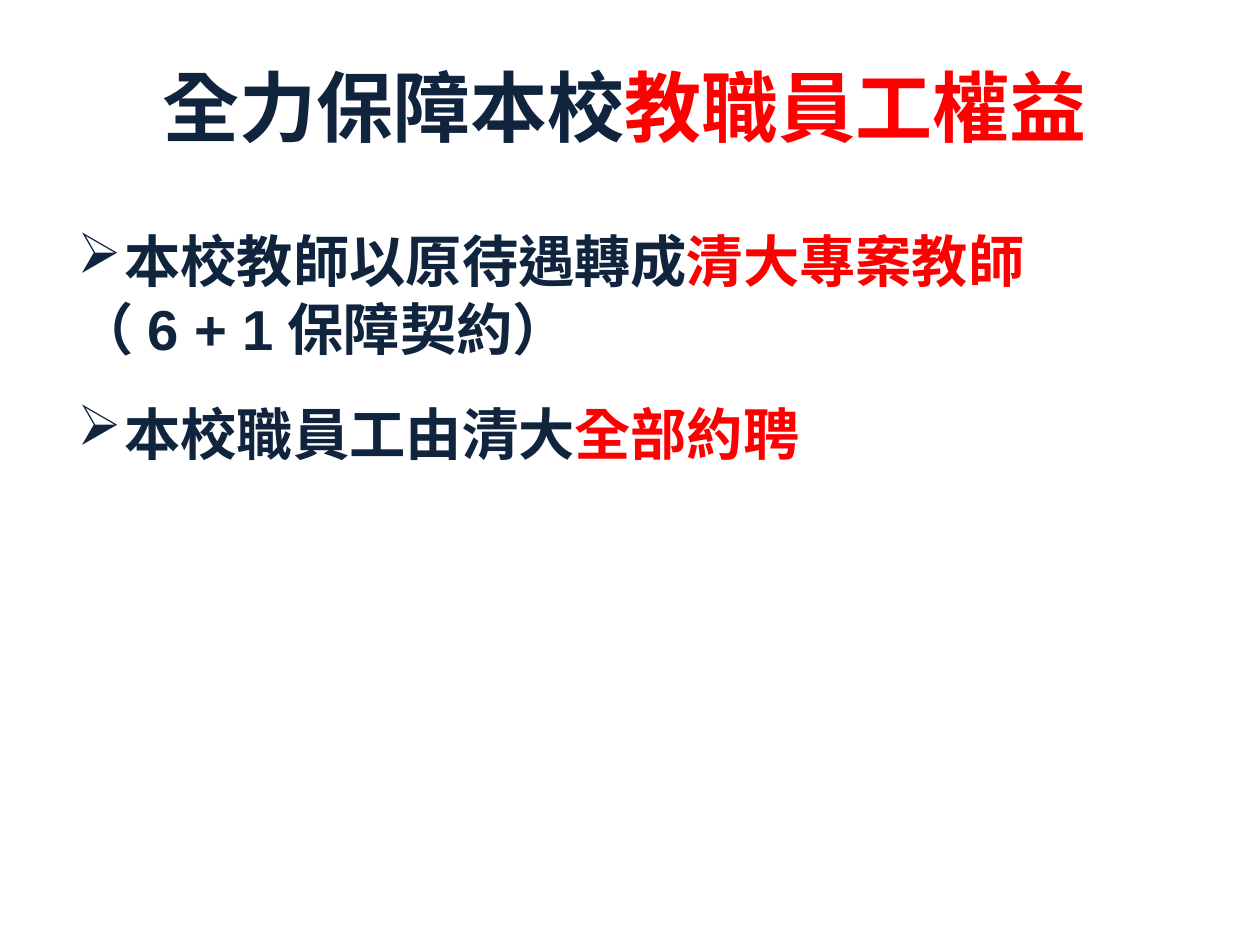

# 全力保障本校教職員工權益
本校教師以原待遇轉成清大專案教師
（6 + 1保障契約）
本校職員工由清大全部約聘